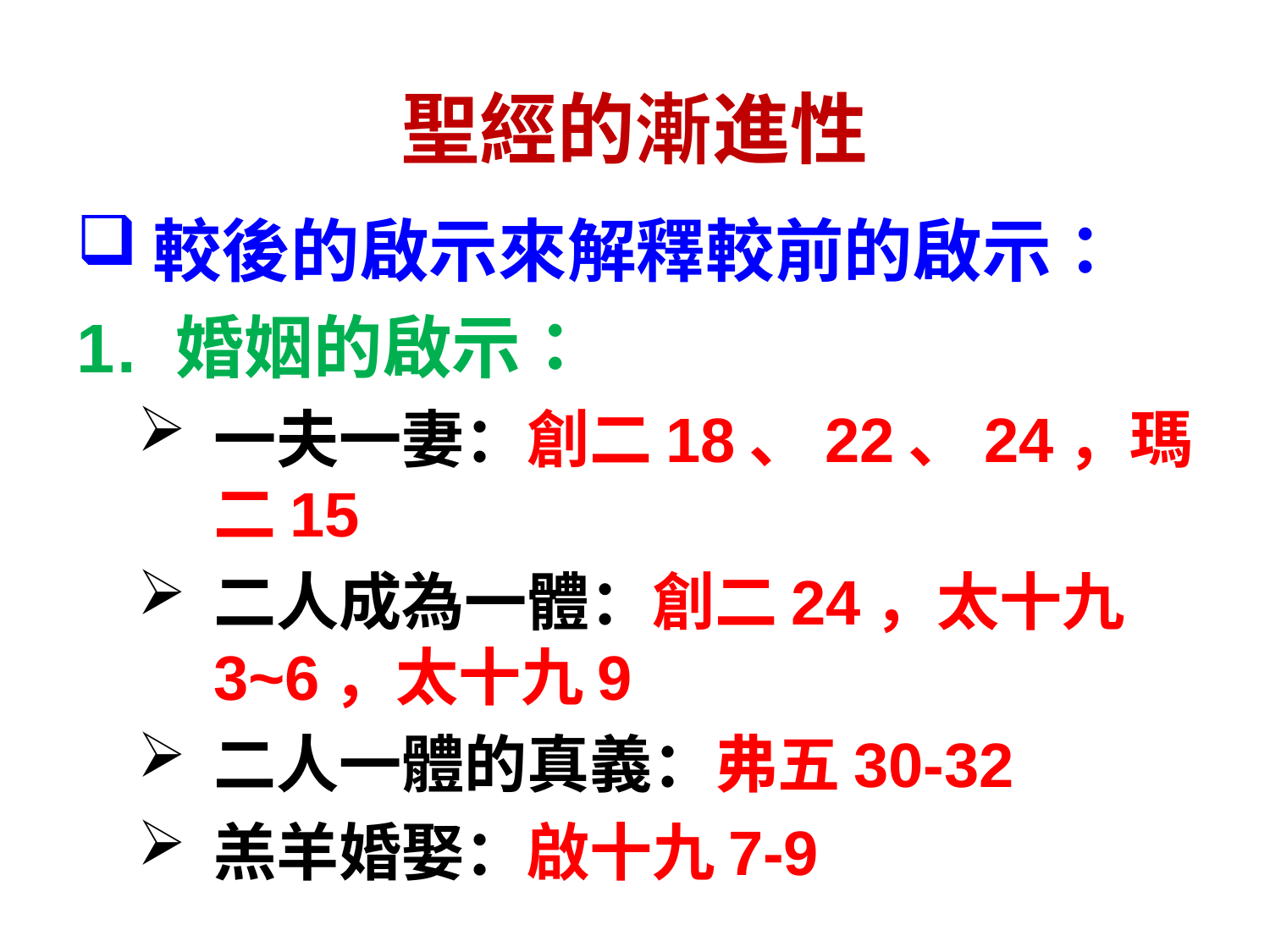

# 聖經的漸進性
較後的啟示來解釋較前的啟示：
婚姻的啟示：
一夫一妻：創二18、22、24，瑪二15
二人成為一體：創二24，太十九3~6，太十九9
二人一體的真義：弗五30-32
羔羊婚娶：啟十九7-9